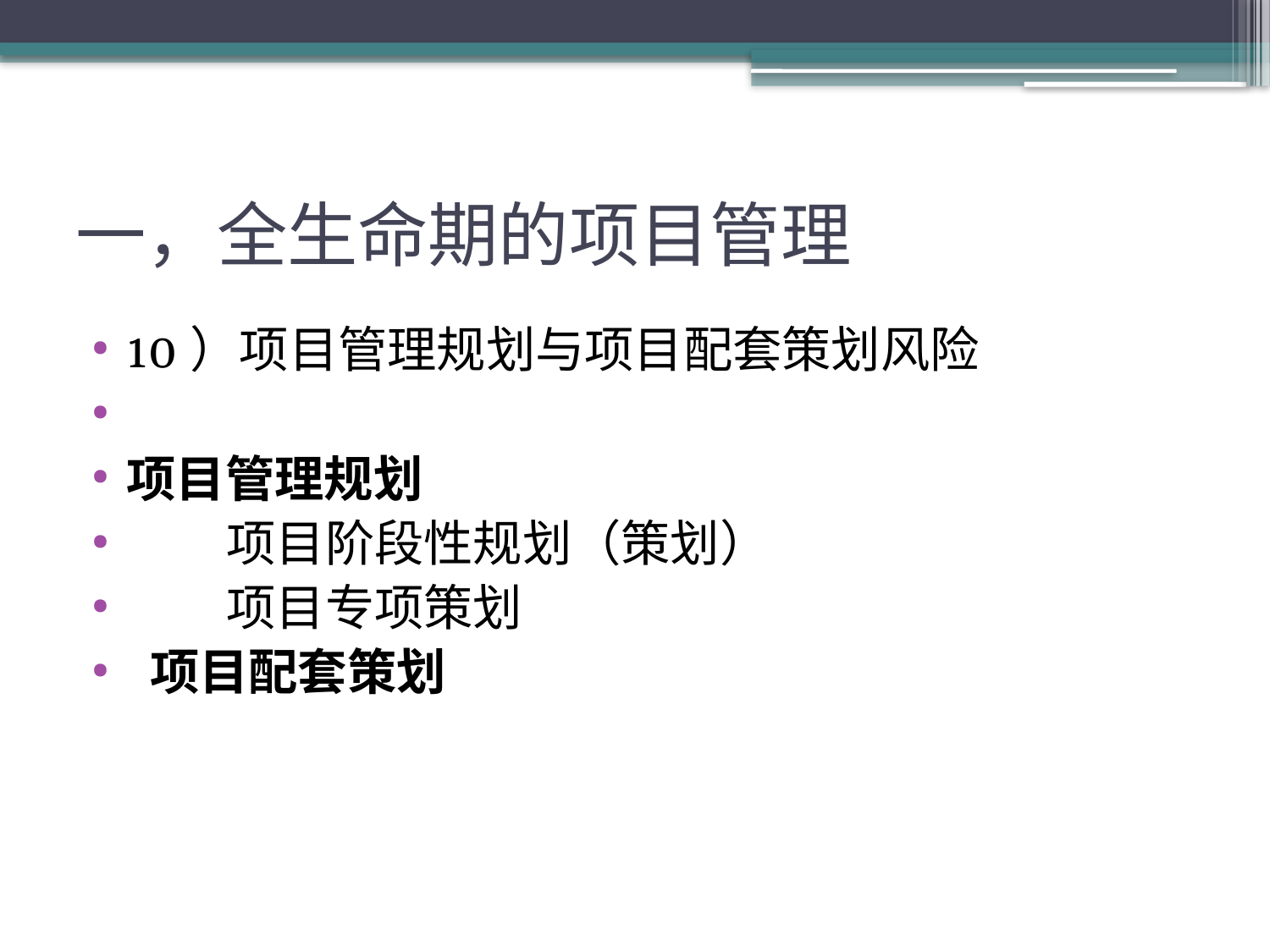

# 一，全生命期的项目管理
10）项目管理规划与项目配套策划风险

项目管理规划
        项目阶段性规划（策划）
        项目专项策划
 项目配套策划